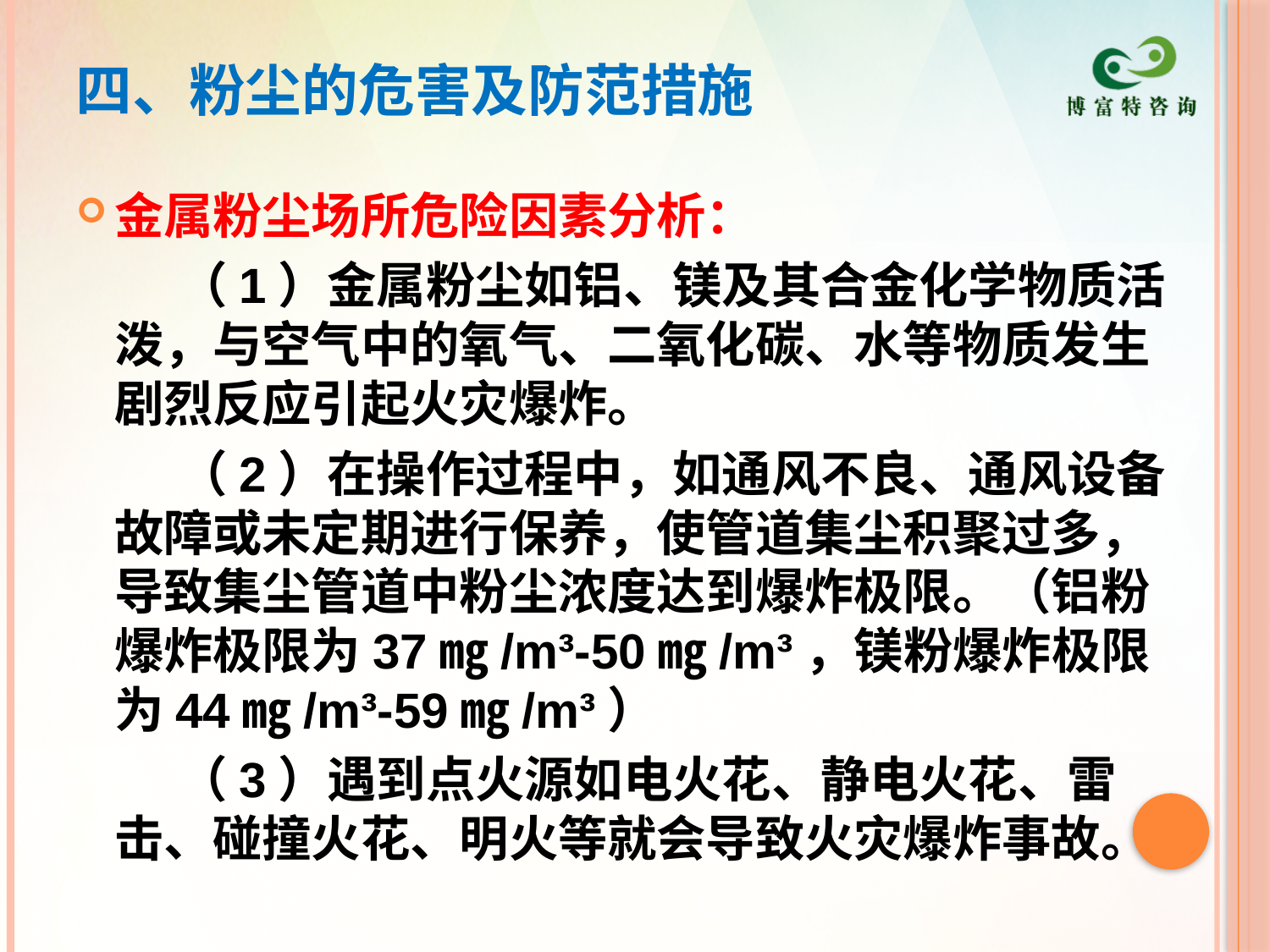

# 四、粉尘的危害及防范措施
金属粉尘场所危险因素分析：
        （1）金属粉尘如铝、镁及其合金化学物质活泼，与空气中的氧气、二氧化碳、水等物质发生剧烈反应引起火灾爆炸。
        （2）在操作过程中，如通风不良、通风设备故障或未定期进行保养，使管道集尘积聚过多，导致集尘管道中粉尘浓度达到爆炸极限。（铝粉爆炸极限为37㎎/m³-50㎎/m³，镁粉爆炸极限为44㎎/m³-59㎎/m³）
        （3）遇到点火源如电火花、静电火花、雷击、碰撞火花、明火等就会导致火灾爆炸事故。